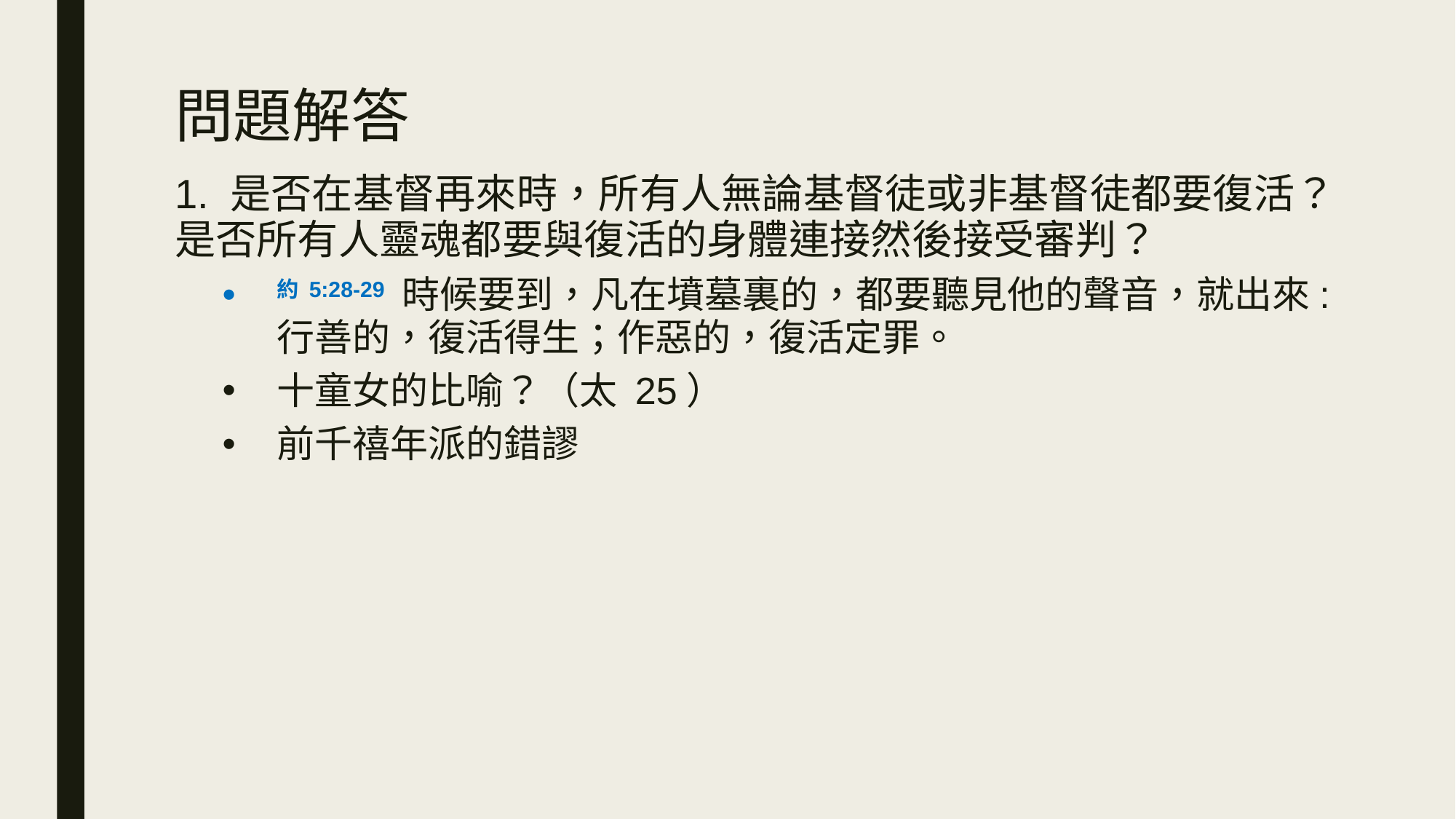

# 問題解答
1. 是否在基督再來時，所有人無論基督徒或非基督徒都要復活？是否所有人靈魂都要與復活的身體連接然後接受審判？
約 5:28-29  時候要到，凡在墳墓裏的，都要聽見他的聲音，就出來: 行善的，復活得生；作惡的，復活定罪。
十童女的比喻？（太 25）
前千禧年派的錯謬